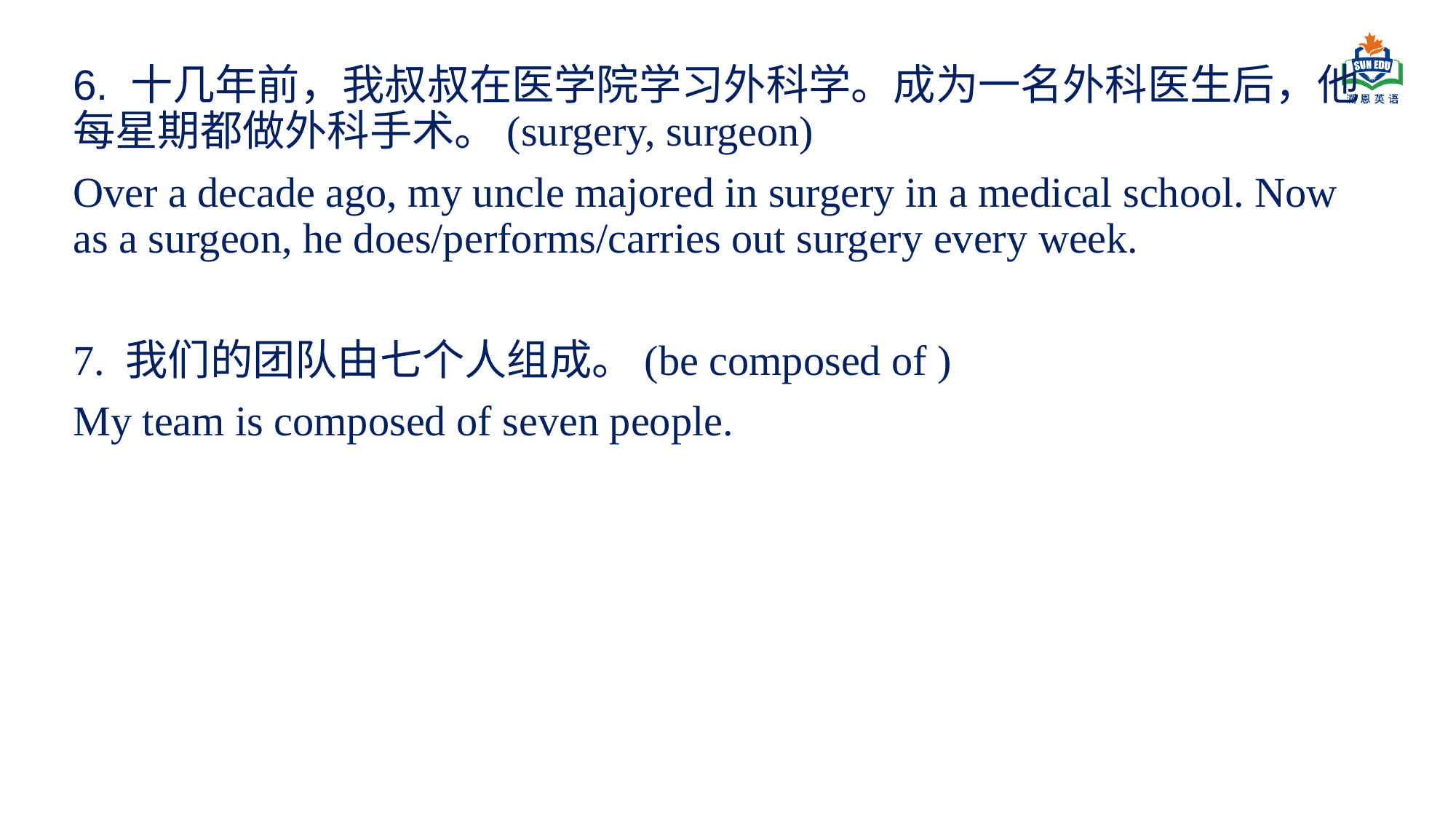

6. 十几年前，我叔叔在医学院学习外科学。成为一名外科医生后，他每星期都做外科手术。(surgery, surgeon)
Over a decade ago, my uncle majored in surgery in a medical school. Now as a surgeon, he does/performs/carries out surgery every week.

7. 我们的团队由七个人组成。(be composed of )
My team is composed of seven people.